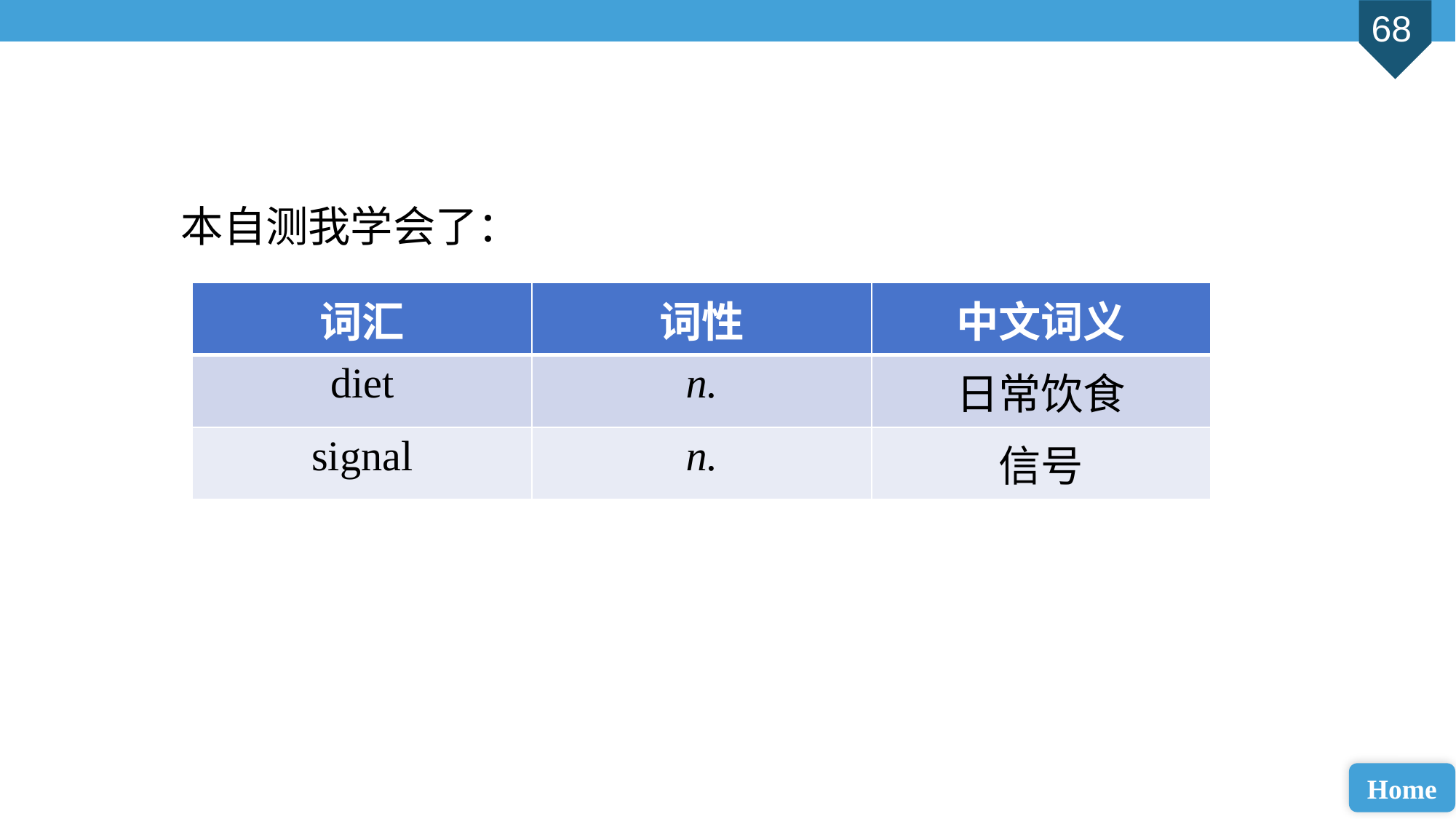

本自测我学会了：
| 词汇 | 词性 | 中文词义 |
| --- | --- | --- |
| diet | n. | 日常饮食 |
| signal | n. | 信号 |